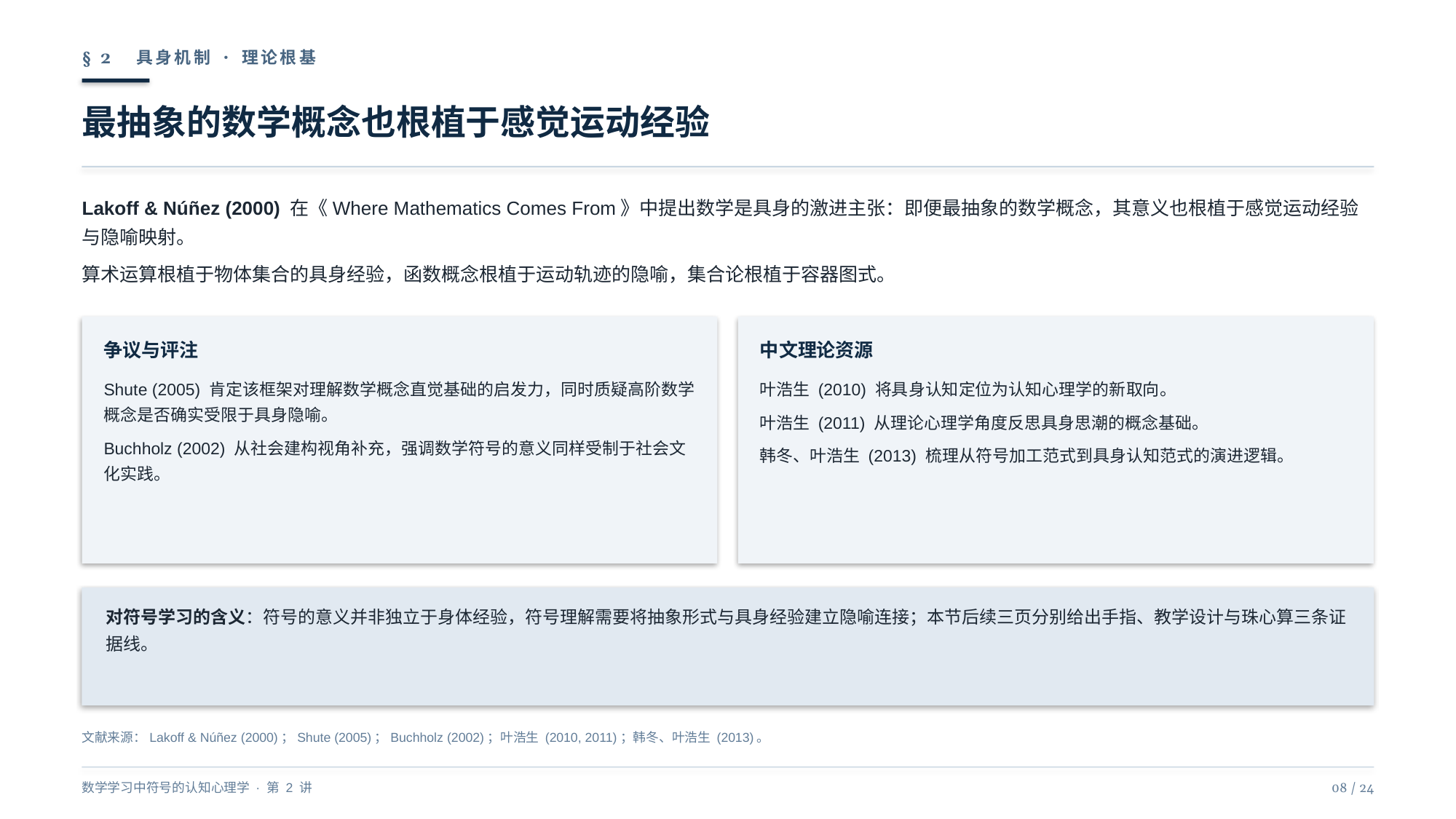

§ 2　具身机制 · 理论根基

最抽象的数学概念也根植于感觉运动经验

Lakoff & Núñez (2000) 在《Where Mathematics Comes From》中提出数学是具身的激进主张：即便最抽象的数学概念，其意义也根植于感觉运动经验与隐喻映射。
算术运算根植于物体集合的具身经验，函数概念根植于运动轨迹的隐喻，集合论根植于容器图式。

争议与评注
中文理论资源
Shute (2005) 肯定该框架对理解数学概念直觉基础的启发力，同时质疑高阶数学概念是否确实受限于具身隐喻。
Buchholz (2002) 从社会建构视角补充，强调数学符号的意义同样受制于社会文化实践。
叶浩生 (2010) 将具身认知定位为认知心理学的新取向。
叶浩生 (2011) 从理论心理学角度反思具身思潮的概念基础。
韩冬、叶浩生 (2013) 梳理从符号加工范式到具身认知范式的演进逻辑。

对符号学习的含义：符号的意义并非独立于身体经验，符号理解需要将抽象形式与具身经验建立隐喻连接；本节后续三页分别给出手指、教学设计与珠心算三条证据线。
文献来源：Lakoff & Núñez (2000)；Shute (2005)；Buchholz (2002)；叶浩生 (2010, 2011)；韩冬、叶浩生 (2013)。

数学学习中符号的认知心理学 · 第 2 讲
08 / 24